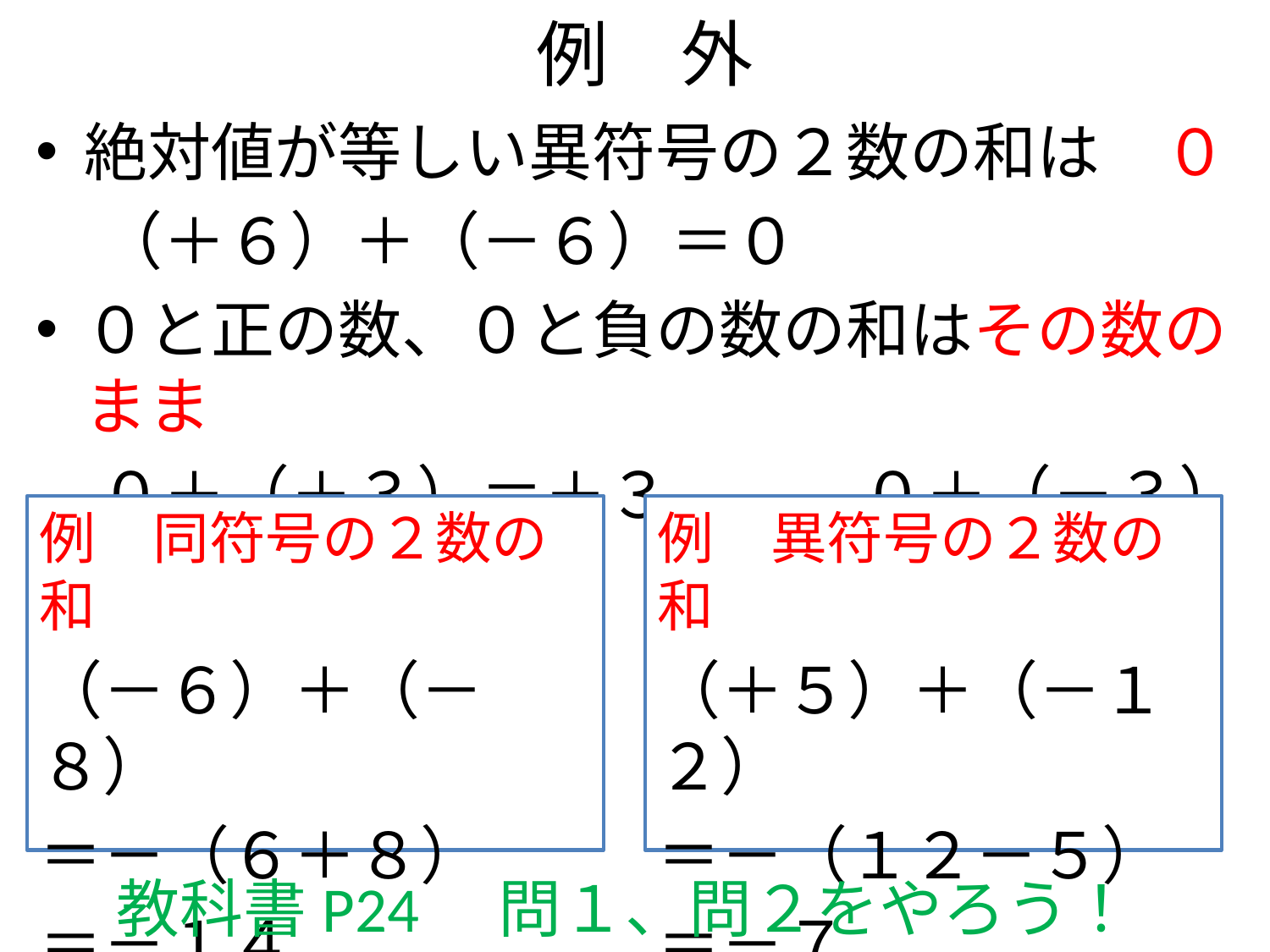

# 例　外
絶対値が等しい異符号の２数の和は　０
　（＋６）＋（－６）＝０
０と正の数、０と負の数の和はその数のまま
　０＋（＋３）＝＋３　　　０＋（－３）＝－３
例　同符号の２数の和
（－６）＋（－８）
＝－（６＋８）
＝－１４
例　異符号の２数の和
（＋５）＋（－１２）
＝－（１２－５）
＝－７
教科書P24　問１、問２をやろう！